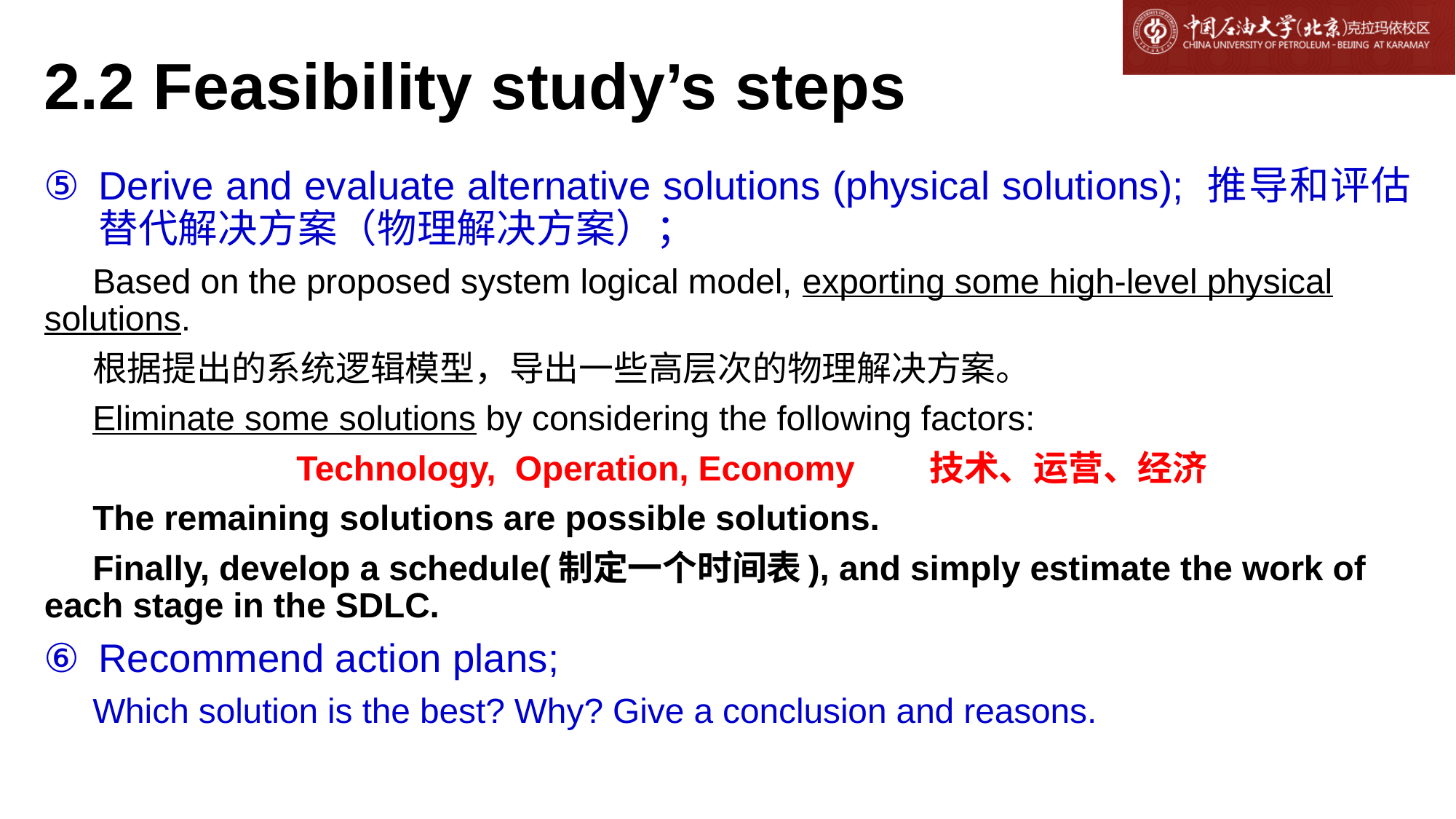

# 2.2 Feasibility study’s steps
Derive and evaluate alternative solutions (physical solutions); 推导和评估替代解决方案（物理解决方案）；
Based on the proposed system logical model, exporting some high-level physical solutions.
根据提出的系统逻辑模型，导出一些高层次的物理解决方案。
Eliminate some solutions by considering the following factors:
Technology,  Operation, Economy       技术、运营、经济
The remaining solutions are possible solutions.
Finally, develop a schedule(制定一个时间表), and simply estimate the work of each stage in the SDLC.
Recommend action plans;
Which solution is the best? Why? Give a conclusion and reasons.